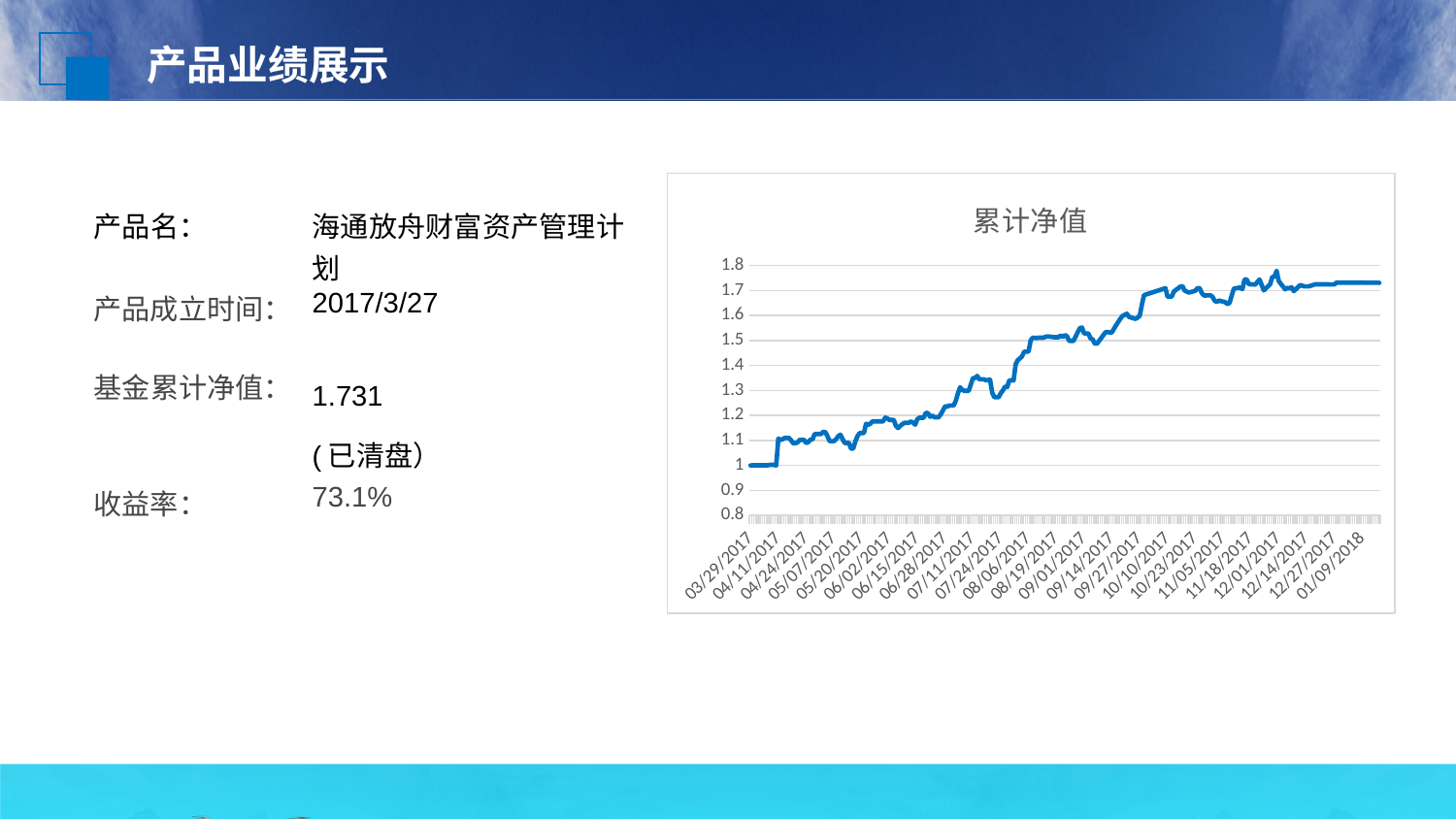

产品业绩展示

### Chart: 累计净值

| Category | 净值 |
|---|---|
| 42823 | 1.0001 |
| 42824 | 1.0006 |
| 42825 | 1.0006 |
| 42826 | 1.0006 |
| 42827 | 1.0006 |
| 42828 | 1.0006 |
| 42829 | 1.0006 |
| 42830 | 1.0007 |
| 42831 | 1.0007 |
| 42832 | 1.0024 |
| 42833 | 1.0024 |
| 42834 | 1.0024 |
| 42835 | 0.9998 |
| 42836 | 1.1078 |
| 42837 | 1.1022 |
| 42838 | 1.1053 |
| 42839 | 1.1102 |
| 42840 | 1.1102 |
| 42841 | 1.1102 |
| 42842 | 1.1004 |
| 42843 | 1.0885 |
| 42844 | 1.089 |
| 42845 | 1.092 |
| 42846 | 1.1027 |
| 42847 | 1.1027 |
| 42848 | 1.1027 |
| 42849 | 1.0896 |
| 42850 | 1.0935 |
| 42851 | 1.1035 |
| 42852 | 1.1047 |
| 42853 | 1.1258 |
| 42854 | 1.1258 |
| 42855 | 1.1258 |
| 42856 | 1.1258 |
| 42857 | 1.1344 |
| 42858 | 1.1331 |
| 42859 | 1.117 |
| 42860 | 1.0972 |
| 42861 | 1.0972 |
| 42862 | 1.0972 |
| 42863 | 1.1055 |
| 42864 | 1.1174 |
| 42865 | 1.1232 |
| 42866 | 1.1064 |
| 42867 | 1.0902 |
| 42868 | 1.0902 |
| 42869 | 1.0902 |
| 42870 | 1.0678 |
| 42871 | 1.067 |
| 42872 | 1.0958 |
| 42873 | 1.117 |
| 42874 | 1.1297 |
| 42875 | 1.1297 |
| 42876 | 1.1297 |
| 42877 | 1.1668 |
| 42878 | 1.1631 |
| 42879 | 1.1669 |
| 42880 | 1.176 |
| 42881 | 1.1766 |
| 42882 | 1.1766 |
| 42883 | 1.1766 |
| 42884 | 1.1766 |
| 42885 | 1.1766 |
| 42886 | 1.1916 |
| 42887 | 1.1878 |
| 42888 | 1.182 |
| 42889 | 1.1819 |
| 42890 | 1.1819 |
| 42891 | 1.1583 |
| 42892 | 1.1495 |
| 42893 | 1.1583 |
| 42894 | 1.1654 |
| 42895 | 1.1707 |
| 42896 | 1.1707 |
| 42897 | 1.1707 |
| 42898 | 1.1763 |
| 42899 | 1.1711 |
| 42900 | 1.1634 |
| 42901 | 1.1854 |
| 42902 | 1.1911 |
| 42903 | 1.1911 |
| 42904 | 1.1911 |
| 42905 | 1.211 |
| 42906 | 1.2088 |
| 42907 | 1.1951 |
| 42908 | 1.1994 |
| 42909 | 1.1929 |
| 42910 | 1.1929 |
| 42911 | 1.1929 |
| 42912 | 1.2058 |
| 42913 | 1.2205 |
| 42914 | 1.2373 |
| 42915 | 1.2354 |
| 42916 | 1.2399 |
| 42917 | 1.2399 |
| 42918 | 1.2399 |
| 42919 | 1.2588 |
| 42920 | 1.2891 |
| 42921 | 1.3129 |
| 42922 | 1.3025 |
| 42923 | 1.2987 |
| 42924 | 1.2987 |
| 42925 | 1.2986 |
| 42926 | 1.3242 |
| 42927 | 1.3498 |
| 42928 | 1.3494 |
| 42929 | 1.3585 |
| 42930 | 1.3447 |
| 42931 | 1.3447 |
| 42932 | 1.3447 |
| 42933 | 1.341 |
| 42934 | 1.3417 |
| 42935 | 1.3434 |
| 42936 | 1.2917 |
| 42937 | 1.2729 |
| 42938 | 1.2729 |
| 42939 | 1.2729 |
| 42940 | 1.2894 |
| 42941 | 1.3006 |
| 42942 | 1.3157 |
| 42943 | 1.3134 |
| 42944 | 1.3404 |
| 42945 | 1.3403 |
| 42946 | 1.3403 |
| 42947 | 1.4055 |
| 42948 | 1.4219 |
| 42949 | 1.4283 |
| 42950 | 1.4374 |
| 42951 | 1.4554 |
| 42952 | 1.4554 |
| 42953 | 1.4553 |
| 42954 | 1.5015 |
| 42955 | 1.5112 |
| 42956 | 1.5106 |
| 42957 | 1.5098 |
| 42958 | 1.5114 |
| 42959 | 1.5114 |
| 42960 | 1.5114 |
| 42961 | 1.5152 |
| 42962 | 1.516 |
| 42963 | 1.5155 |
| 42964 | 1.5145 |
| 42965 | 1.5132 |
| 42966 | 1.5131 |
| 42967 | 1.5131 |
| 42968 | 1.5207 |
| 42969 | 1.5137 |
| 42970 | 1.5215 |
| 42971 | 1.5173 |
| 42972 | 1.4984 |
| 42973 | 1.4984 |
| 42974 | 1.4983 |
| 42975 | 1.5155 |
| 42976 | 1.533 |
| 42977 | 1.5495 |
| 42978 | 1.5519 |
| 42979 | 1.5279 |
| 42980 | 1.5279 |
| 42981 | 1.5278 |
| 42982 | 1.5084 |
| 42983 | 1.5046 |
| 42984 | 1.4876 |
| 42985 | 1.4876 |
| 42989 | 1.5331 |
| 42990 | 1.5339 |
| 42991 | 1.532 |
| 42992 | 1.533 |
| 42993 | 1.548 |
| 42996 | 1.5881 |
| 42997 | 1.5985 |
| 42999 | 1.6071 |
| 43000 | 1.5942 |
| 43003 | 1.5867 |
| 43004 | 1.5916 |
| 43005 | 1.5991 |
| 43006 | 1.6432 |
| 43007 | 1.6817 |
| 43017 | 1.7094 |
| 43018 | 1.6754 |
| 43019 | 1.6748 |
| 43020 | 1.6763 |
| 43021 | 1.6966 |
| 43024 | 1.7158 |
| 43025 | 1.7174 |
| 43026 | 1.6995 |
| 43028 | 1.6921 |
| 43031 | 1.699 |
| 43032 | 1.7096 |
| 43033 | 1.7098 |
| 43034 | 1.6903 |
| 43035 | 1.6802 |
| 43038 | 1.6809 |
| 43039 | 1.6751 |
| 43040 | 1.6596 |
| 43041 | 1.6538 |
| 43042 | 1.6599 |
| 43045 | 1.6533 |
| 43046 | 1.6457 |
| 43047 | 1.651 |
| 43048 | 1.6798 |
| 43049 | 1.7077 |
| 43052 | 1.7122 |
| 43053 | 1.7055 |
| 43054 | 1.7438 |
| 43055 | 1.7443 |
| 43056 | 1.7257 |
| 43059 | 1.7238 |
| 43061 | 1.7441 |
| 43062 | 1.7224 |
| 43063 | 1.7006 |
| 43066 | 1.7257 |
| 43067 | 1.7556 |
| 43068 | 1.7545 |
| 43069 | 1.7791 |
| 43070 | 1.7376 |
| 43073 | 1.7049 |
| 43074 | 1.7102 |
| 43075 | 1.7089 |
| 43076 | 1.713 |
| 43077 | 1.6978 |
| 43080 | 1.7217 |
| 43082 | 1.7166 |
| 43083 | 1.7166 |
| 43084 | 1.7164 |
| 43087 | 1.7247 |
| 43088 | 1.7247 |
| 43089 | 1.7246 |
| 43090 | 1.7246 |
| 43091 | 1.7246 |
| 43094 | 1.7245 |
| 43095 | 1.7245 |
| 43096 | 1.7245 |
| 43097 | 1.7316 |
| 43098 | 1.7315 |
| 43102 | 1.7314 |
| 43103 | 1.7314 |
| 43104 | 1.7314 |
| 43105 | 1.7314 |
| 43108 | 1.7313 |
| 43109 | 1.7313 |
| 43110 | 1.7313 |
| 43111 | 1.7312 |
| 43112 | 1.7312 |
| 43115 | 1.7311 |
| 43116 | 1.7311 |
| 43117 | 1.7308 |
| 产品名： | 海通放舟财富资产管理计划 |
| --- | --- |
| 产品成立时间： | 2017/3/27 |
| 基金累计净值： | 1.731 (已清盘） |
| 收益率： | 73.1% |
|  |  |
|  |  |
38%
点击输入标题
点击输入本栏的具体文字，简明扼要的说明分项内容，请据您的具体内酌情修改。